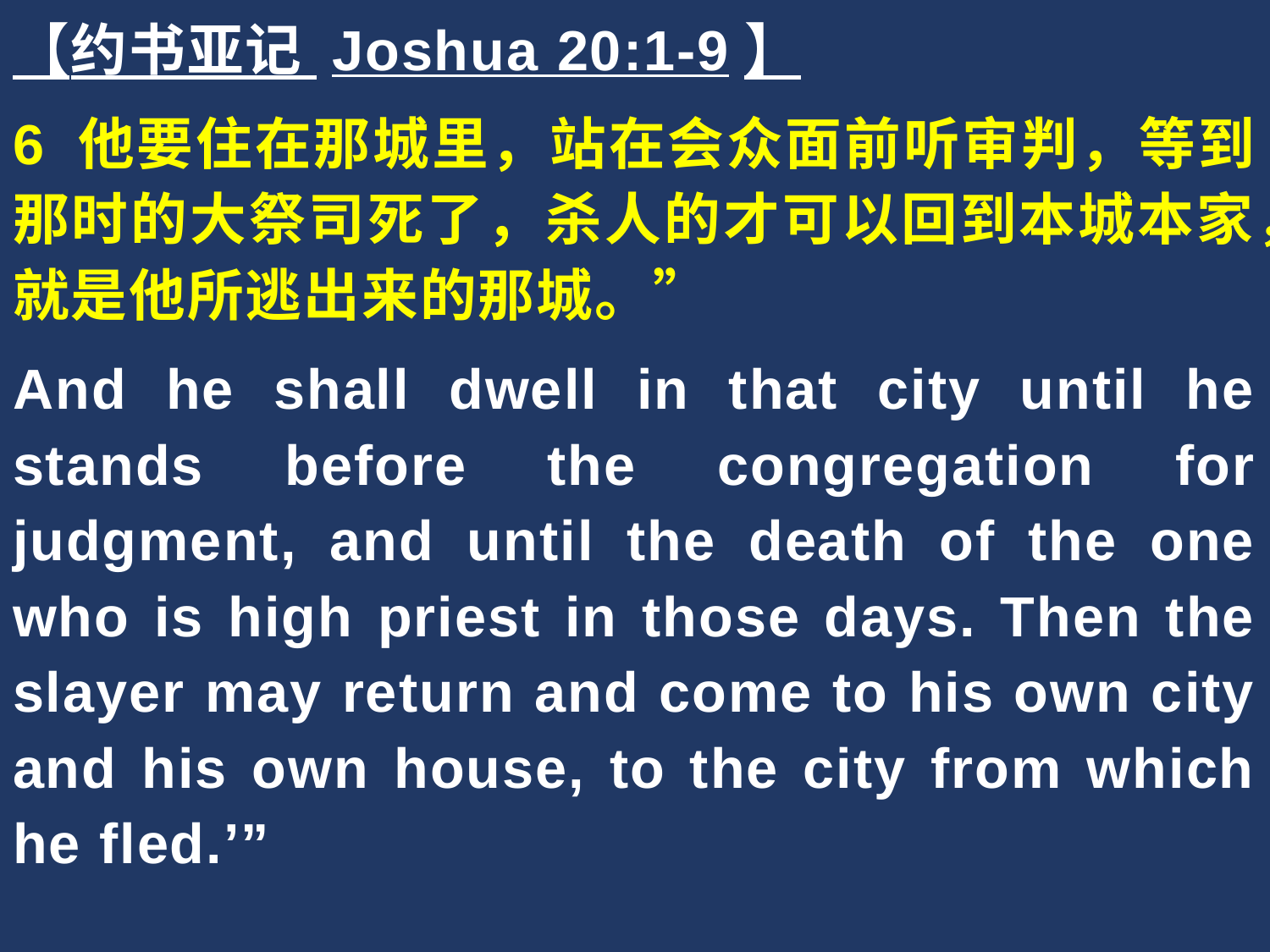

【约书亚记 Joshua 20:1-9】
6 他要住在那城里，站在会众面前听审判，等到那时的大祭司死了，杀人的才可以回到本城本家，就是他所逃出来的那城。”
And he shall dwell in that city until he stands before the congregation for judgment, and until the death of the one who is high priest in those days. Then the slayer may return and come to his own city and his own house, to the city from which he fled.’”